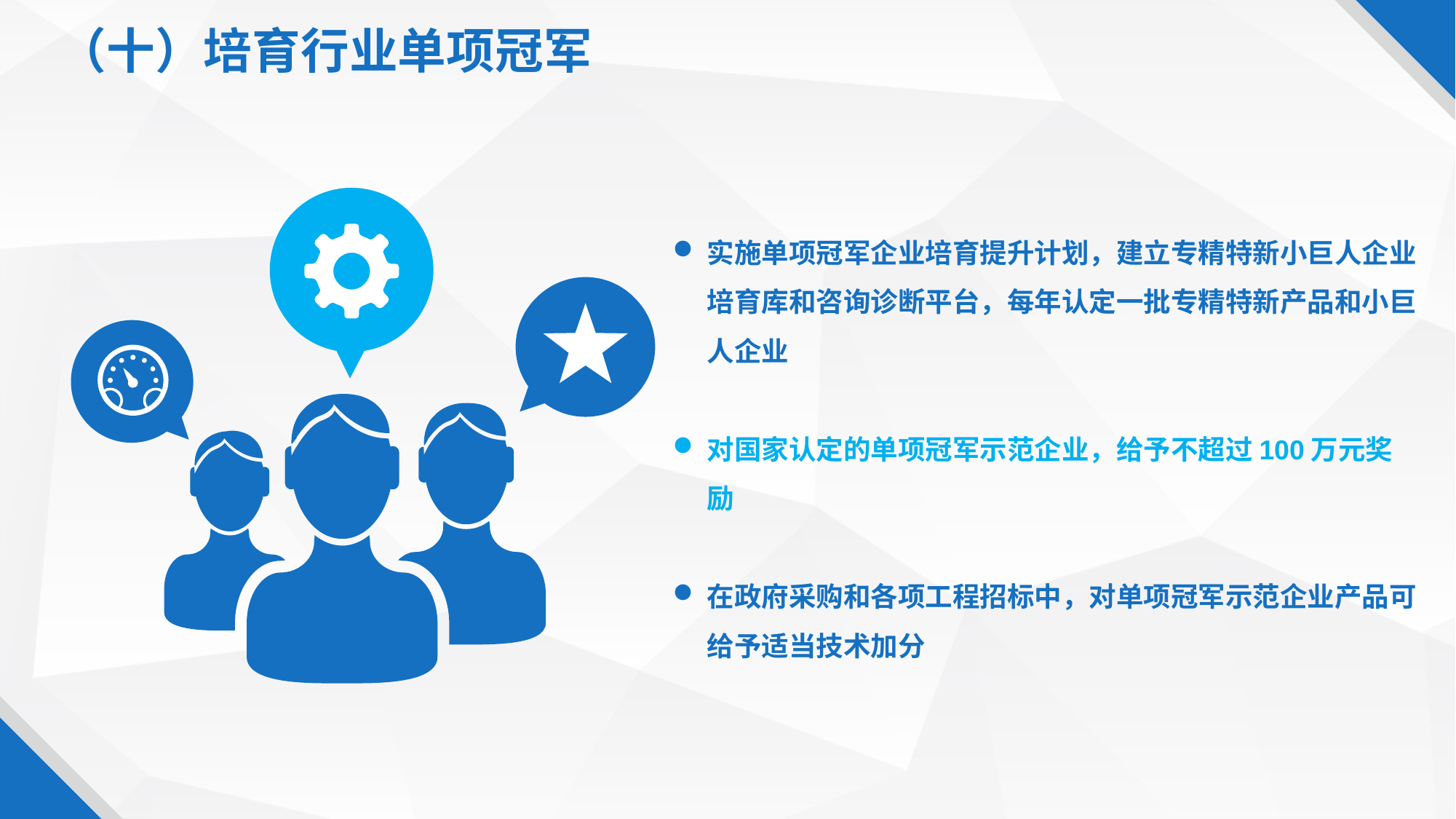

（十）培育行业单项冠军

实施单项冠军企业培育提升计划，建立专精特新小巨人企业培育库和咨询诊断平台，每年认定一批专精特新产品和小巨人企业

对国家认定的单项冠军示范企业，给予不超过100万元奖励

在政府采购和各项工程招标中，对单项冠军示范企业产品可给予适当技术加分